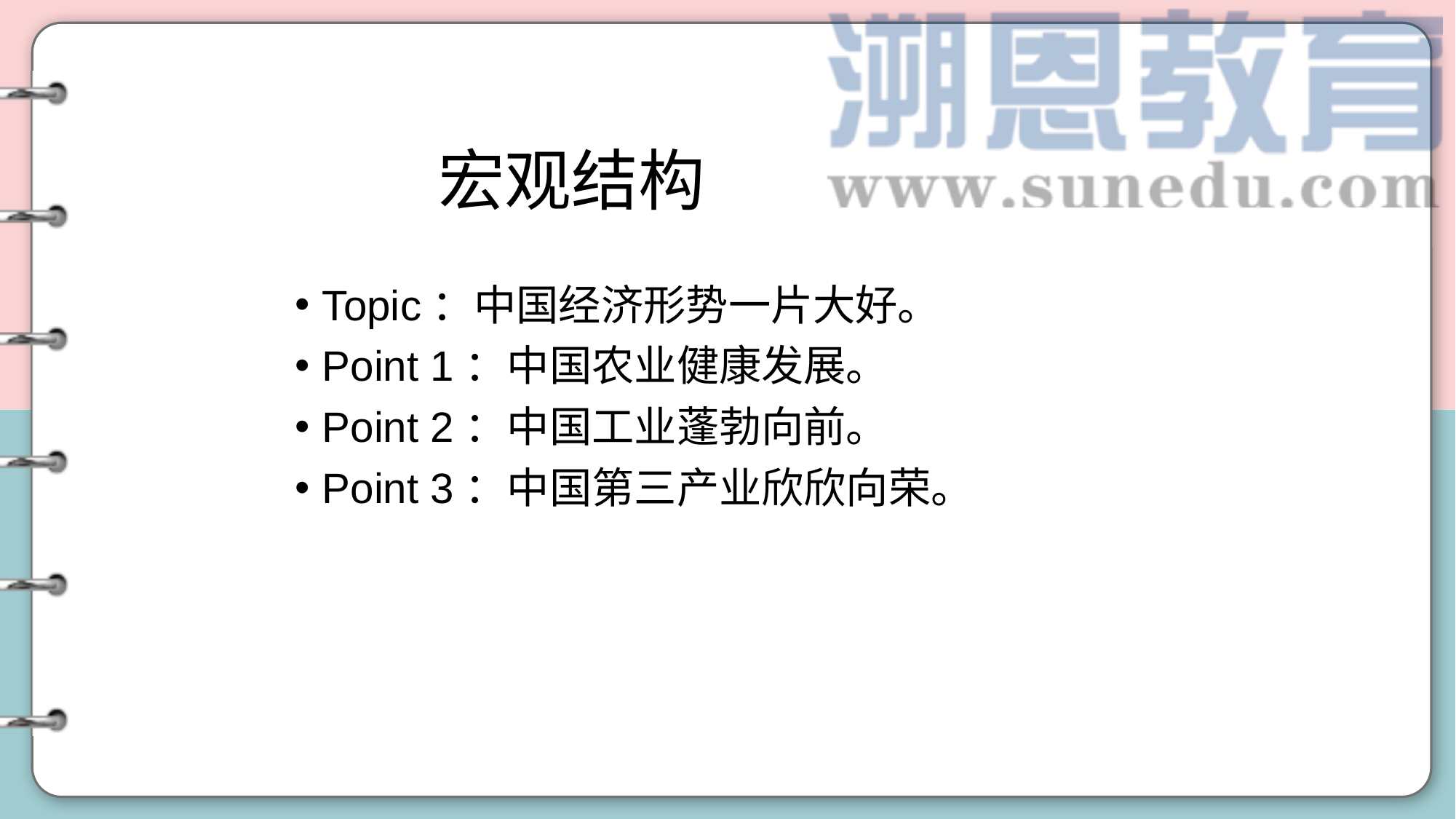

宏观结构
Topic：中国经济形势一片大好。
Point 1：中国农业健康发展。
Point 2：中国工业蓬勃向前。
Point 3：中国第三产业欣欣向荣。